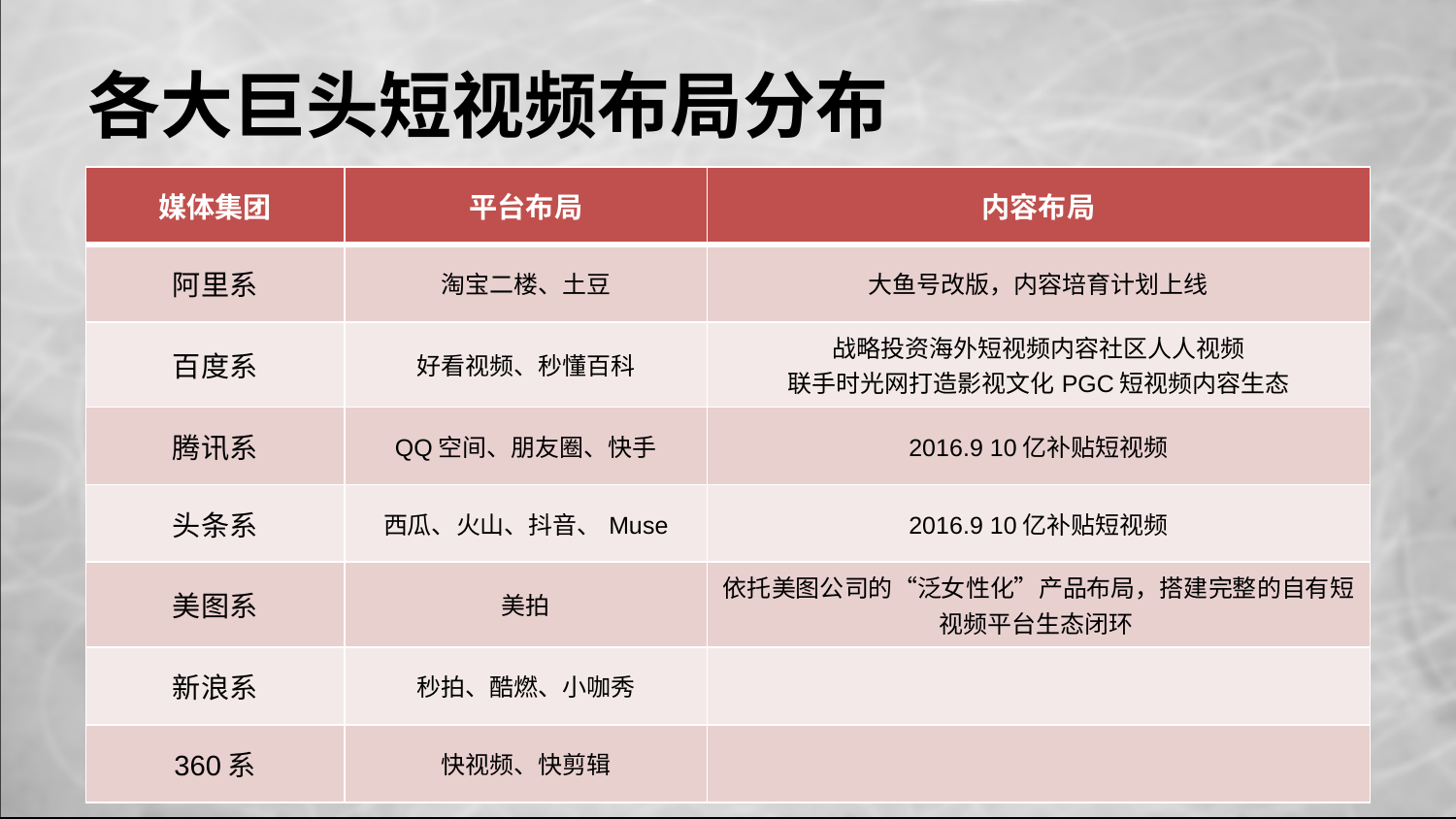

# 各大巨头短视频布局分布
| 媒体集团 | 平台布局 | 内容布局 |
| --- | --- | --- |
| 阿里系 | 淘宝二楼、土豆 | 大鱼号改版，内容培育计划上线 |
| 百度系 | 好看视频、秒懂百科 | 战略投资海外短视频内容社区人人视频 联手时光网打造影视文化PGC短视频内容生态 |
| 腾讯系 | QQ空间、朋友圈、快手 | 2016.9 10亿补贴短视频 |
| 头条系 | 西瓜、火山、抖音、Muse | 2016.9 10亿补贴短视频 |
| 美图系 | 美拍 | 依托美图公司的“泛女性化”产品布局，搭建完整的自有短视频平台生态闭环 |
| 新浪系 | 秒拍、酷燃、小咖秀 |  |
| 360系 | 快视频、快剪辑 |  |